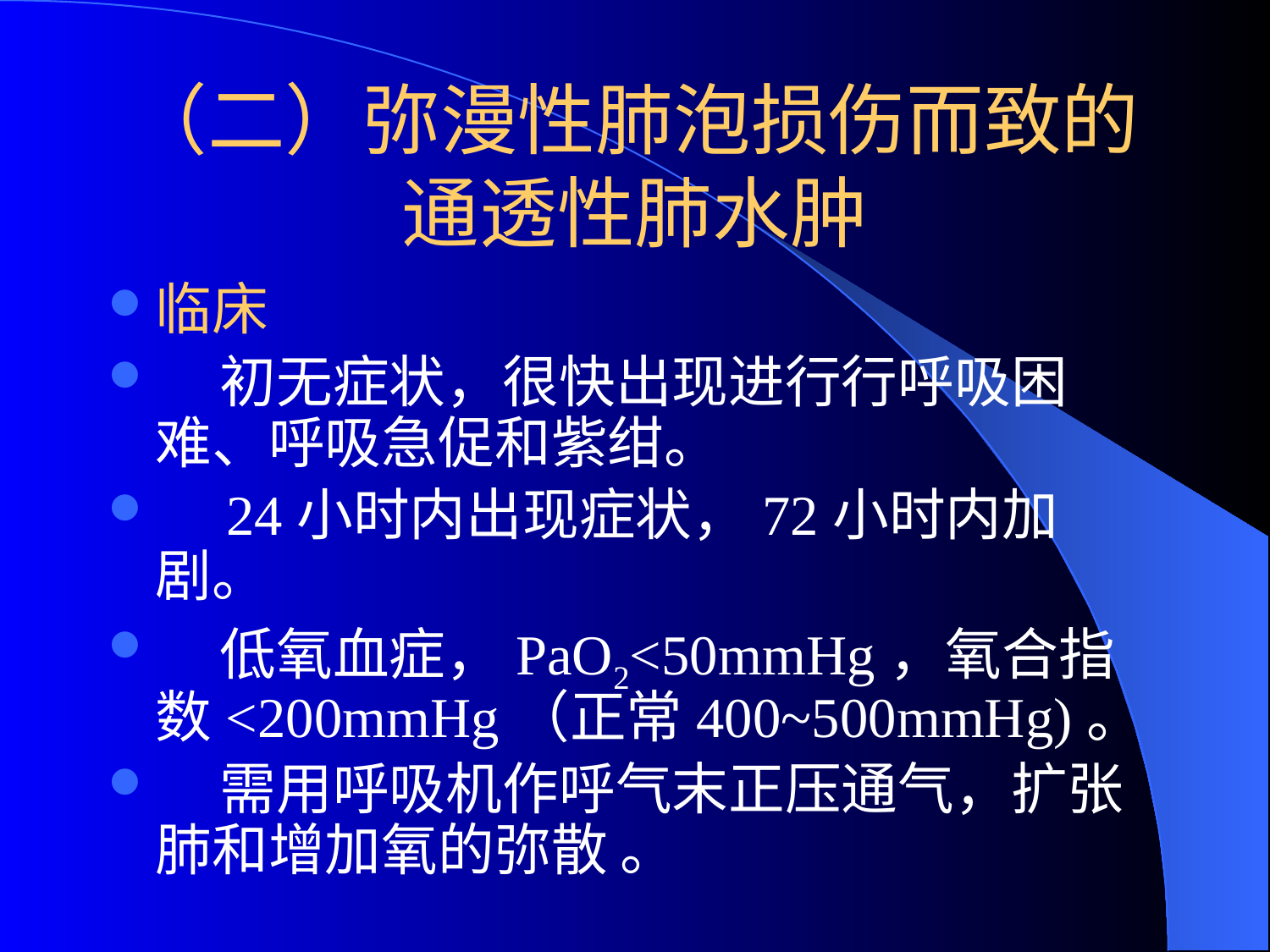

# （二）弥漫性肺泡损伤而致的通透性肺水肿
临床
    初无症状，很快出现进行行呼吸困难、呼吸急促和紫绀。
     24小时内出现症状，72小时内加剧。
    低氧血症，PaO2<50mmHg，氧合指数<200mmHg（正常400~500mmHg)。
    需用呼吸机作呼气末正压通气，扩张肺和增加氧的弥散 。